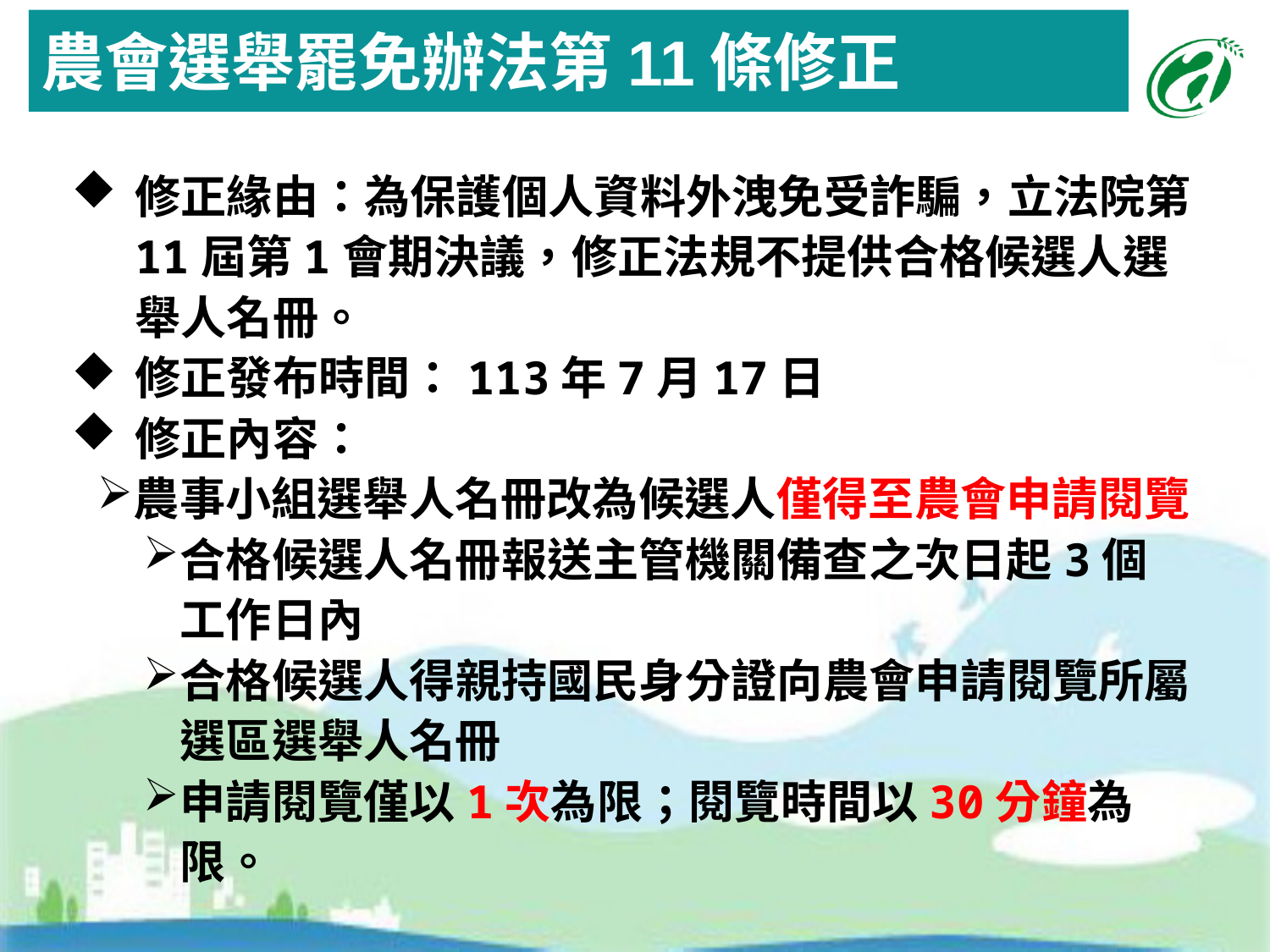

# 農會選舉罷免辦法第11條修正
修正緣由：為保護個人資料外洩免受詐騙，立法院第11屆第1會期決議，修正法規不提供合格候選人選舉人名冊。
修正發布時間：113年7月17日
修正內容：
農事小組選舉人名冊改為候選人僅得至農會申請閱覽
合格候選人名冊報送主管機關備查之次日起3個工作日內
合格候選人得親持國民身分證向農會申請閱覽所屬選區選舉人名冊
申請閱覽僅以1次為限；閱覽時間以30分鐘為限。